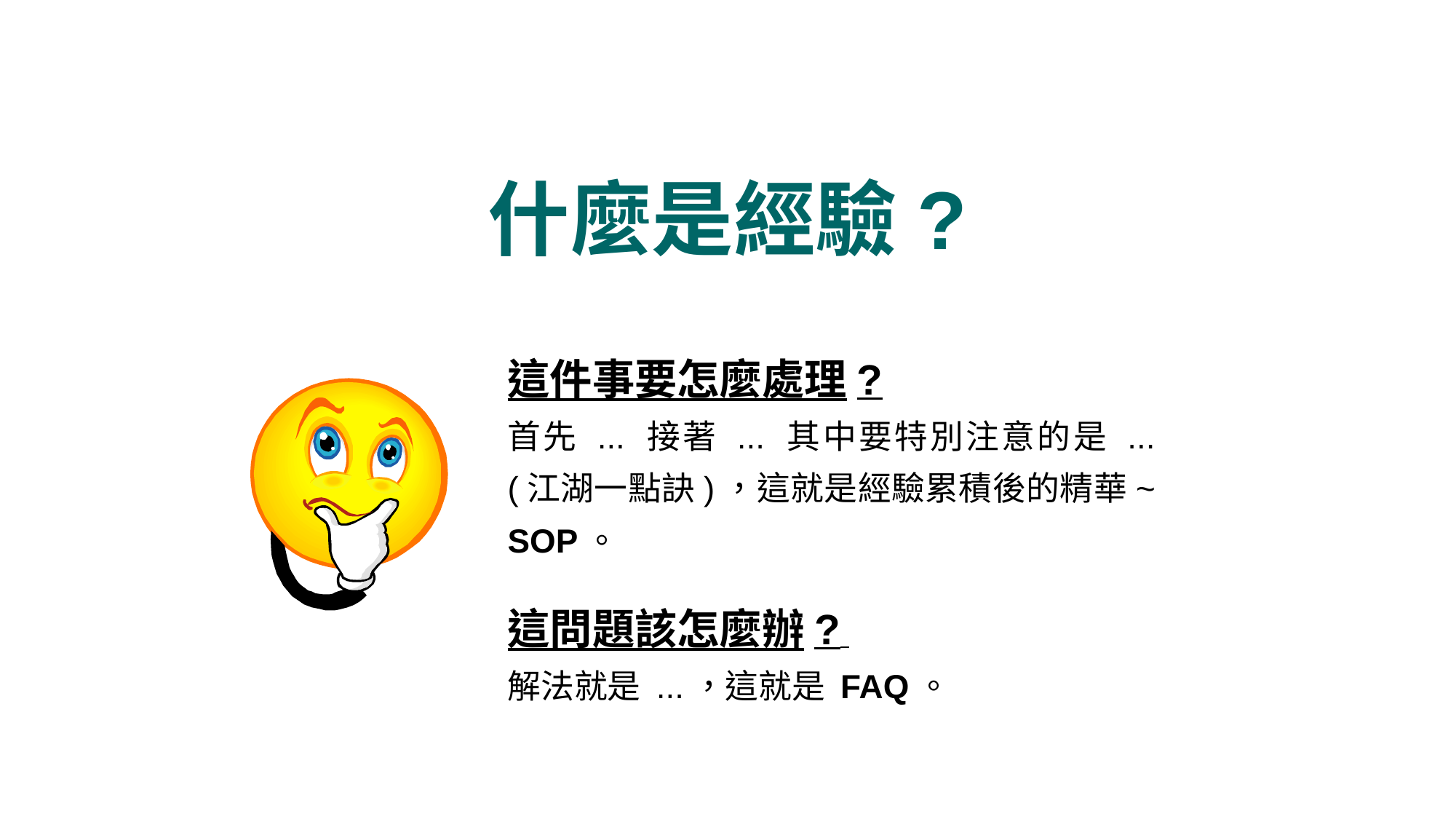

# 什麼是經驗?

這件事要怎麼處理?
首先 ... 接著 ... 其中要特別注意的是 ... (江湖一點訣)，這就是經驗累積後的精華~ SOP。
這問題該怎麼辦?
解法就是 ...，這就是 FAQ。